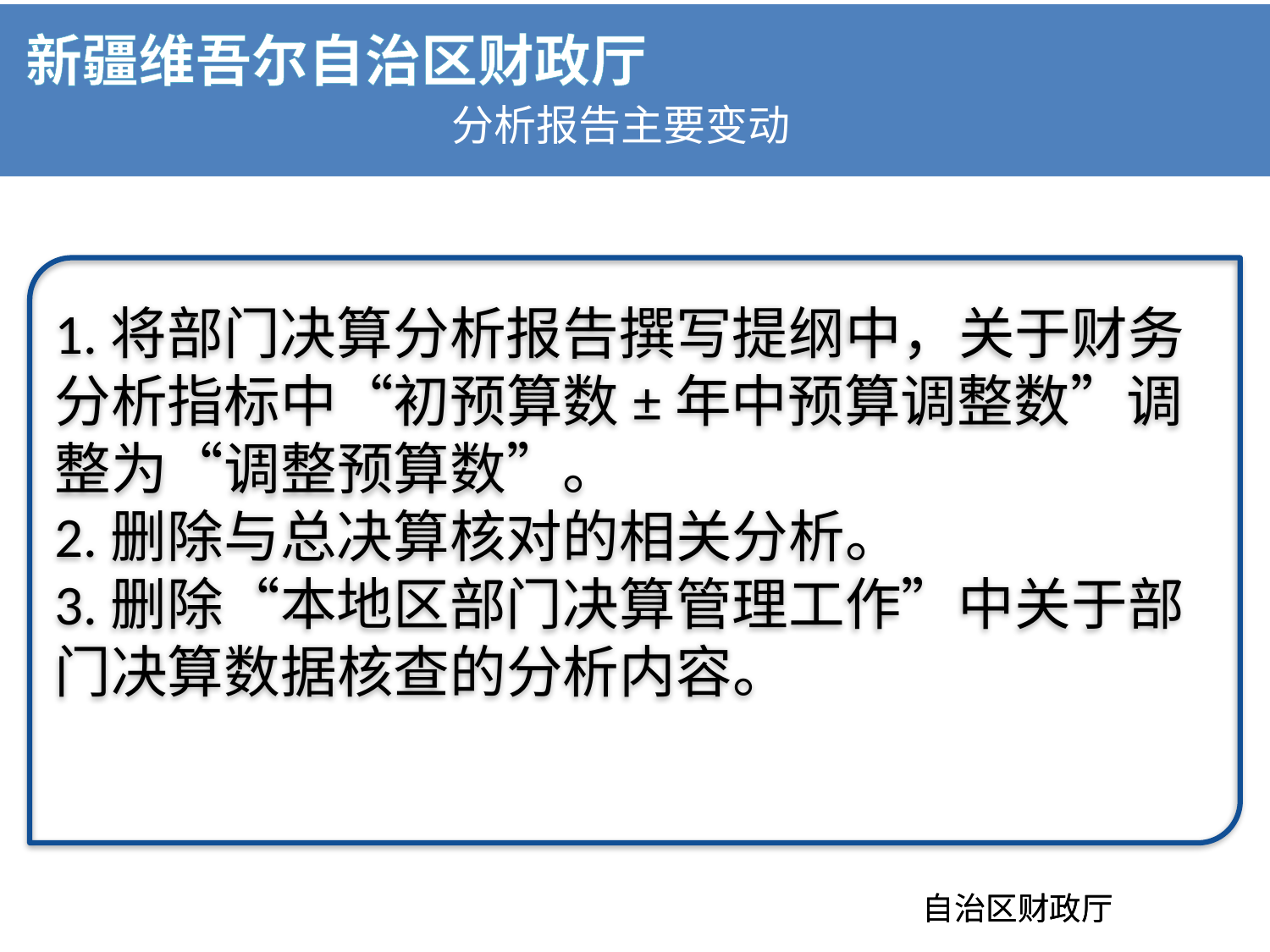

# 分析报告主要变动
1.将部门决算分析报告撰写提纲中，关于财务分析指标中“初预算数±年中预算调整数”调整为“调整预算数”。
2.删除与总决算核对的相关分析。
3.删除“本地区部门决算管理工作”中关于部门决算数据核查的分析内容。

116